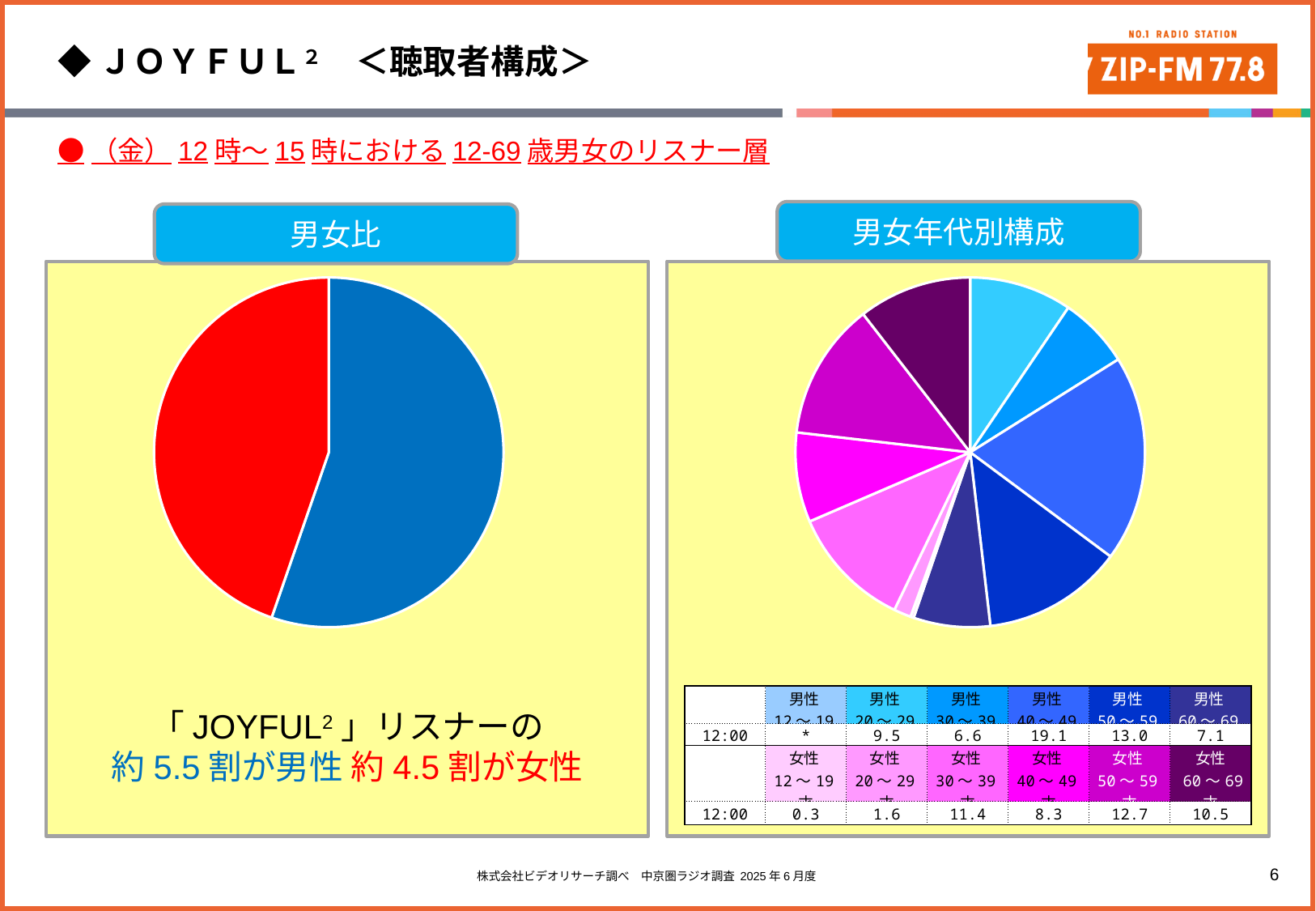

◆ＪＯＹＦＵＬ２　＜聴取者構成＞
●（金）12時～15時における12-69歳男女のリスナー層
男女年代別構成
男女比

### Chart

| Category |  |
|---|---|
| 男 | 55.3 |
| 女 | 44.7 |

### Chart

| Category |  |
|---|---|
| 男性 12～19才 | 0.0 |
| 男性 20～29才 | 9.5 |
| 男性 30～39才 | 6.6 |
| 男性 40～49才 | 19.1 |
| 男性 50～59才 | 13.0 |
| 男性 60～69才 | 7.1 |
| 女性 12～19才 | 0.3 |
| 女性 20～29才 | 1.6 |
| 女性 30～39才 | 11.4 |
| 女性 40～49才 | 8.3 |
| 女性 50～59才 | 12.7 |
| 女性 60～69才 | 10.5 |
|  | 男性 12～19才 | 男性 20～29才 | 男性 30～39才 | 男性 40～49才 | 男性 50～59才 | 男性 60～69才 |
| --- | --- | --- | --- | --- | --- | --- |
| 12:00 | \* | 9.5 | 6.6 | 19.1 | 13.0 | 7.1 |
|  | 女性 12～19才 | 女性 20～29才 | 女性 30～39才 | 女性 40～49才 | 女性 50～59才 | 女性 60～69才 |
| 12:00 | 0.3 | 1.6 | 11.4 | 8.3 | 12.7 | 10.5 |
「JOYFUL2」リスナーの
約5.5割が男性 約4.5割が女性
株式会社ビデオリサーチ調べ　中京圏ラジオ調査 2025年6月度